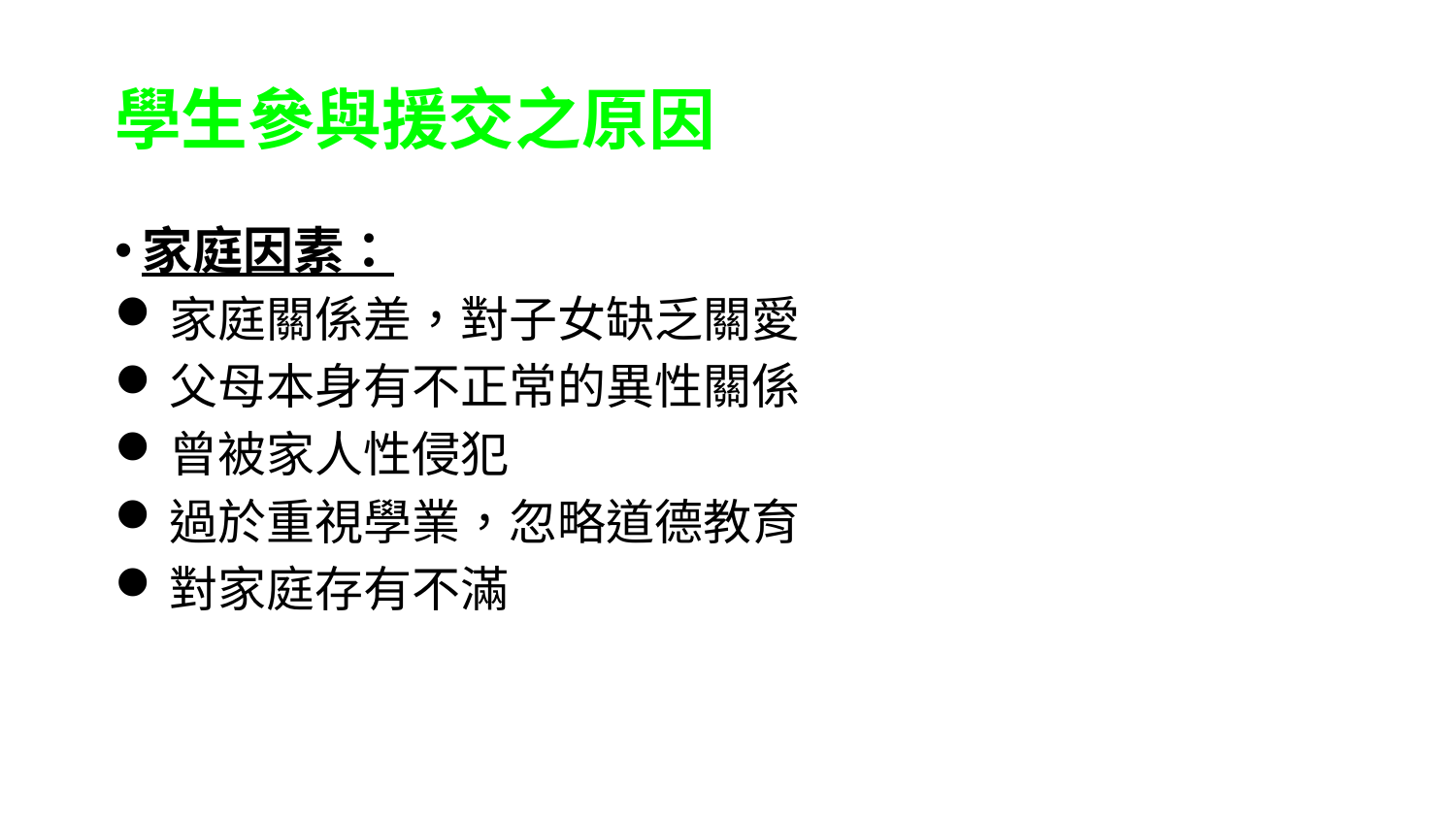

# 學生參與援交之原因
家庭因素：
家庭關係差，對子女缺乏關愛
父母本身有不正常的異性關係
曾被家人性侵犯
過於重視學業，忽略道德教育
對家庭存有不滿